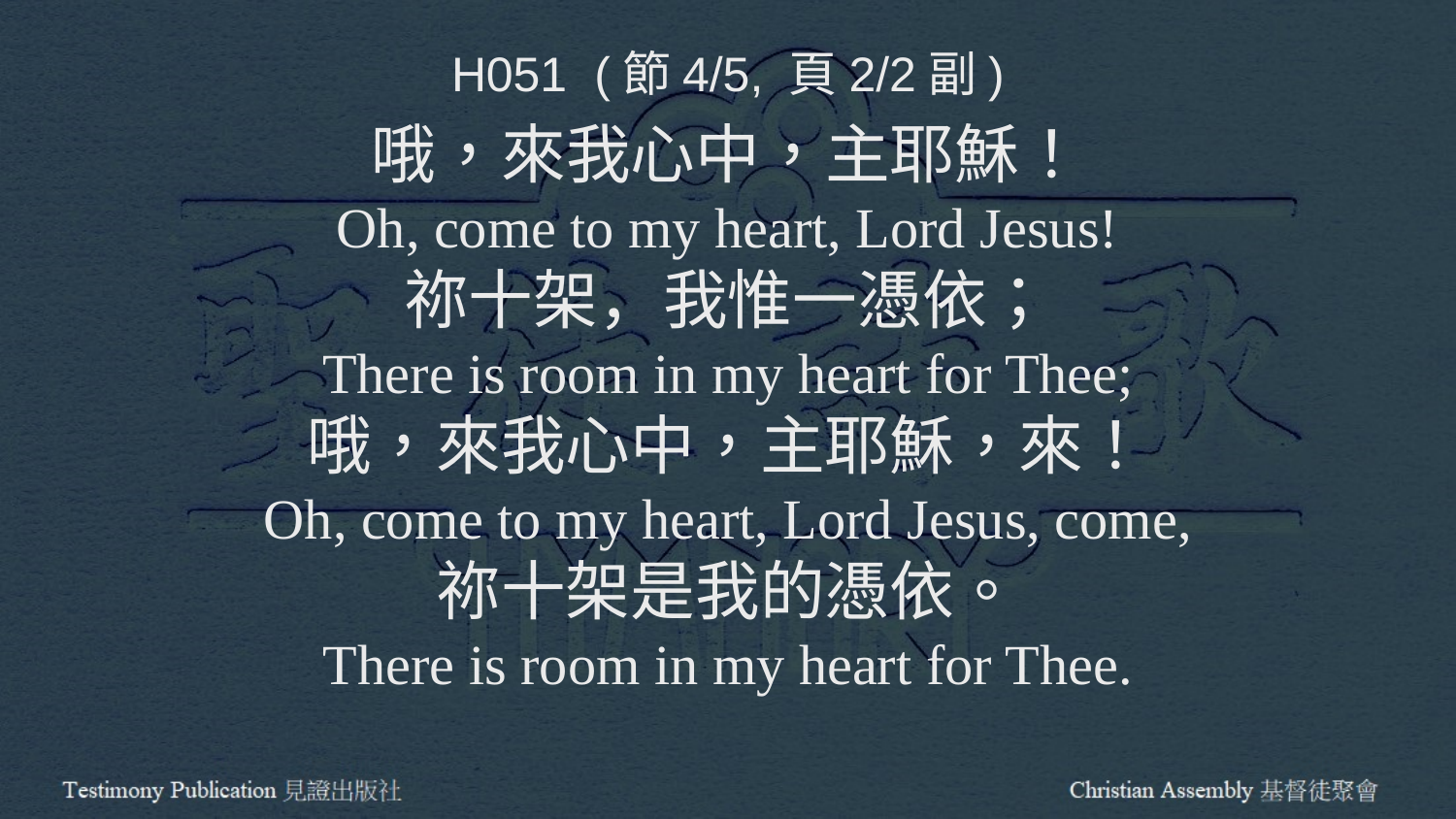

H051  (節4/5, 頁2/2副)
哦，來我心中，主耶穌！
Oh, come to my heart, Lord Jesus!
祢十架，我惟一憑依；
There is room in my heart for Thee;
哦，來我心中，主耶穌，來！
Oh, come to my heart, Lord Jesus, come,
祢十架是我的憑依。
There is room in my heart for Thee.